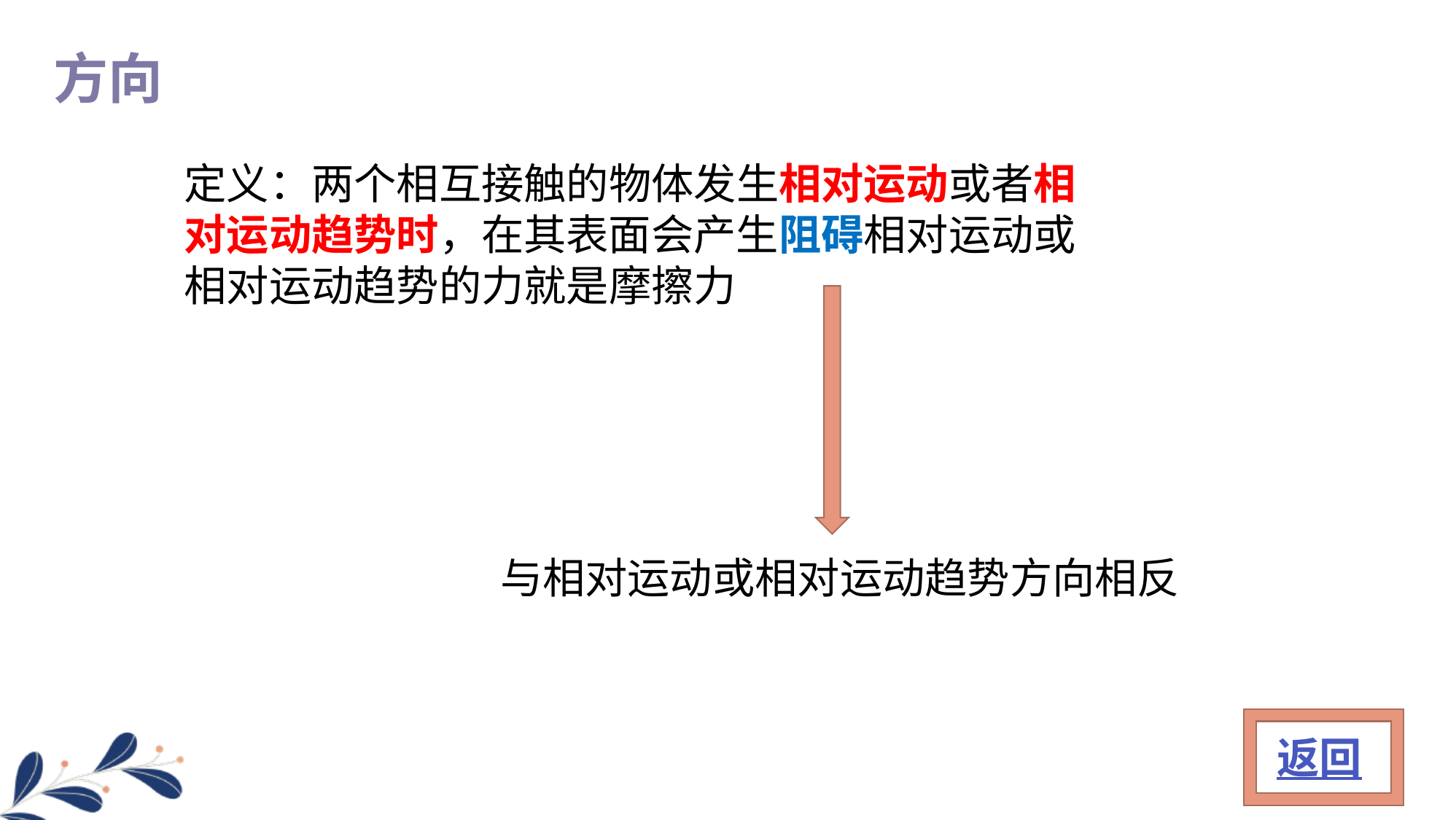

方向
定义：两个相互接触的物体发生相对运动或者相对运动趋势时，在其表面会产生阻碍相对运动或相对运动趋势的力就是摩擦力

与相对运动或相对运动趋势方向相反

返回